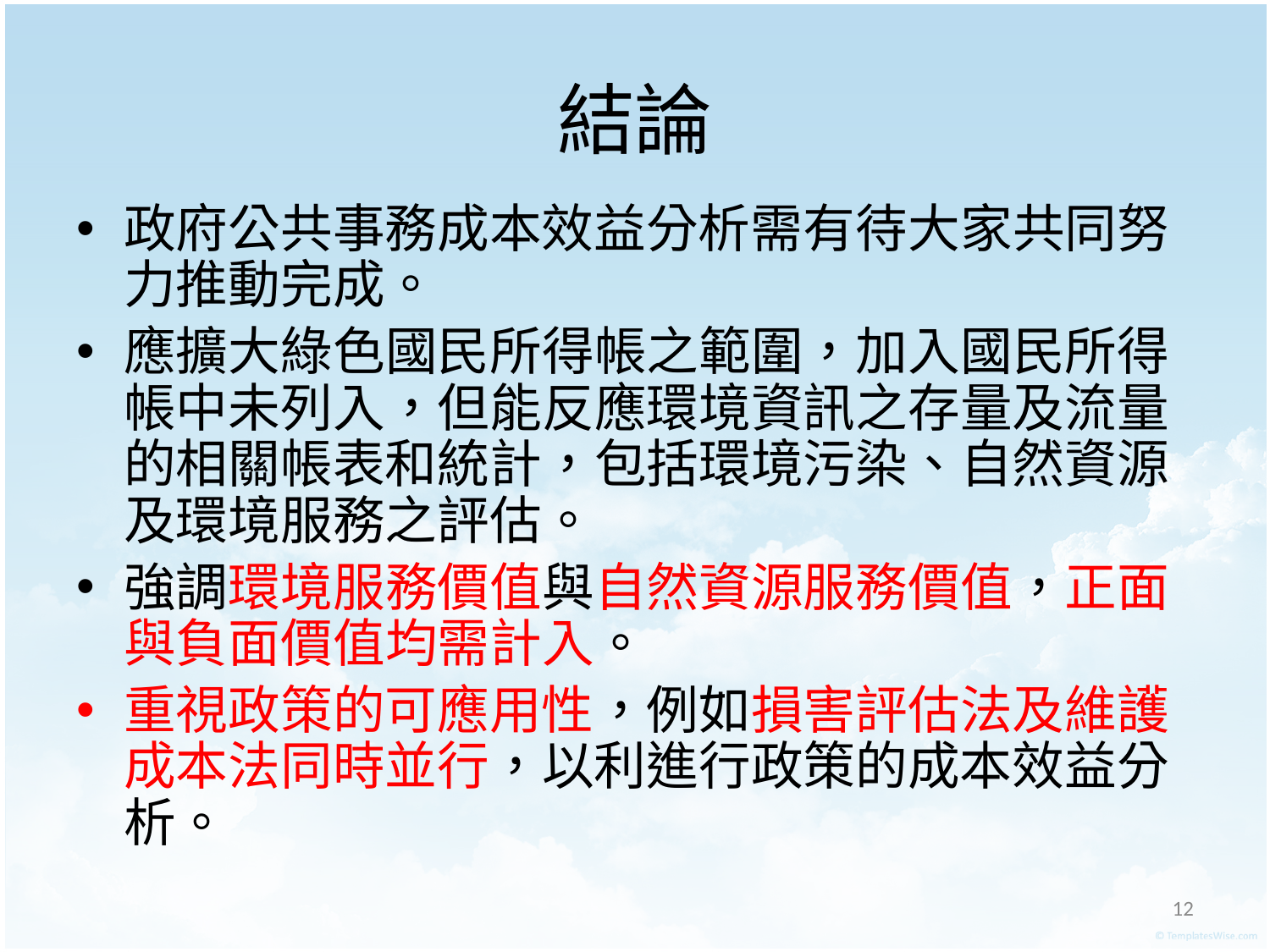

# 結論
政府公共事務成本效益分析需有待大家共同努力推動完成。
應擴大綠色國民所得帳之範圍，加入國民所得帳中未列入，但能反應環境資訊之存量及流量的相關帳表和統計，包括環境污染、自然資源及環境服務之評估。
強調環境服務價值與自然資源服務價值，正面與負面價值均需計入。
重視政策的可應用性，例如損害評估法及維護成本法同時並行，以利進行政策的成本效益分析。

12